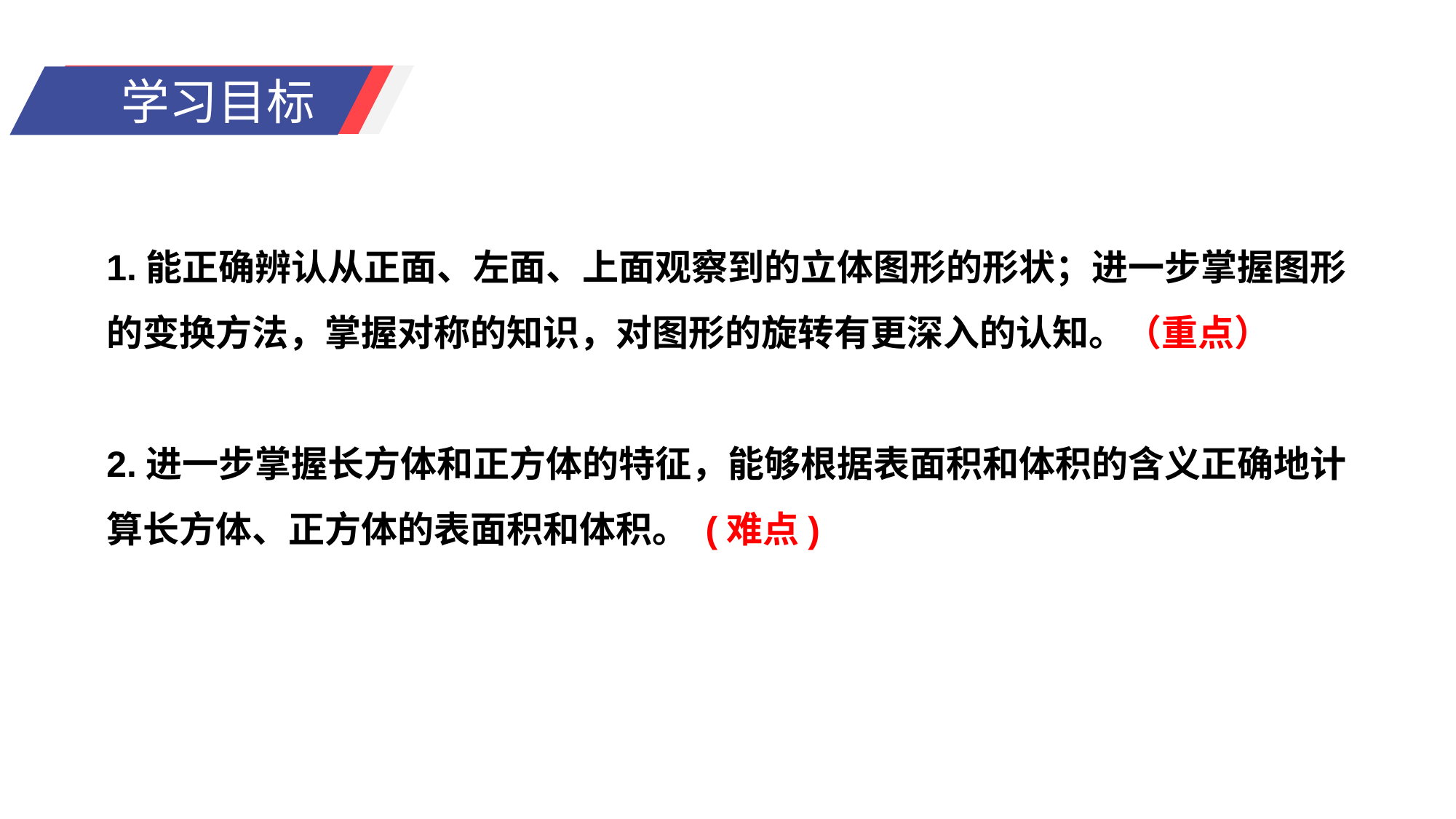

1.能正确辨认从正面、左面、上面观察到的立体图形的形状；进一步掌握图形的变换方法，掌握对称的知识，对图形的旋转有更深入的认知。（重点）

2.进一步掌握长方体和正方体的特征，能够根据表面积和体积的含义正确地计算长方体、正方体的表面积和体积。 (难点)